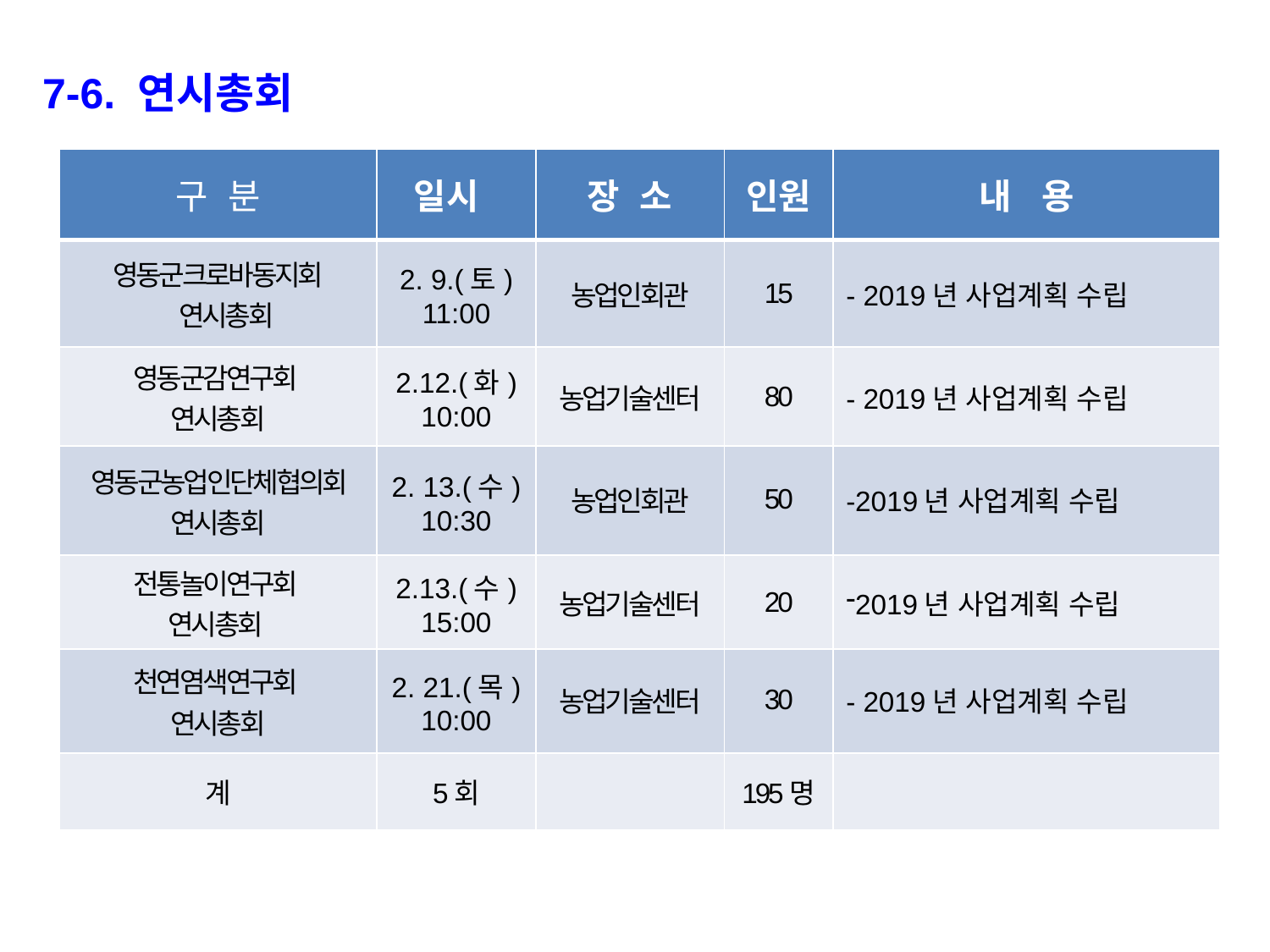

7-6. 연시총회

| 구 분 | 일시 | 장 소 | 인원 | 내 용 |
| --- | --- | --- | --- | --- |
| 영동군크로바동지회 연시총회 | 2. 9.(토) 11:00 | 농업인회관 | 15 | - 2019년 사업계획 수립 |
| 영동군감연구회 연시총회 | 2.12.(화) 10:00 | 농업기술센터 | 80 | - 2019년 사업계획 수립 |
| 영동군농업인단체협의회 연시총회 | 2. 13.(수) 10:30 | 농업인회관 | 50 | -2019년 사업계획 수립 |
| 전통놀이연구회 연시총회 | 2.13.(수) 15:00 | 농업기술센터 | 20 | 2019년 사업계획 수립 |
| 천연염색연구회 연시총회 | 2. 21.(목) 10:00 | 농업기술센터 | 30 | - 2019년 사업계획 수립 |
| 계 | 5회 |  | 195명 |  |